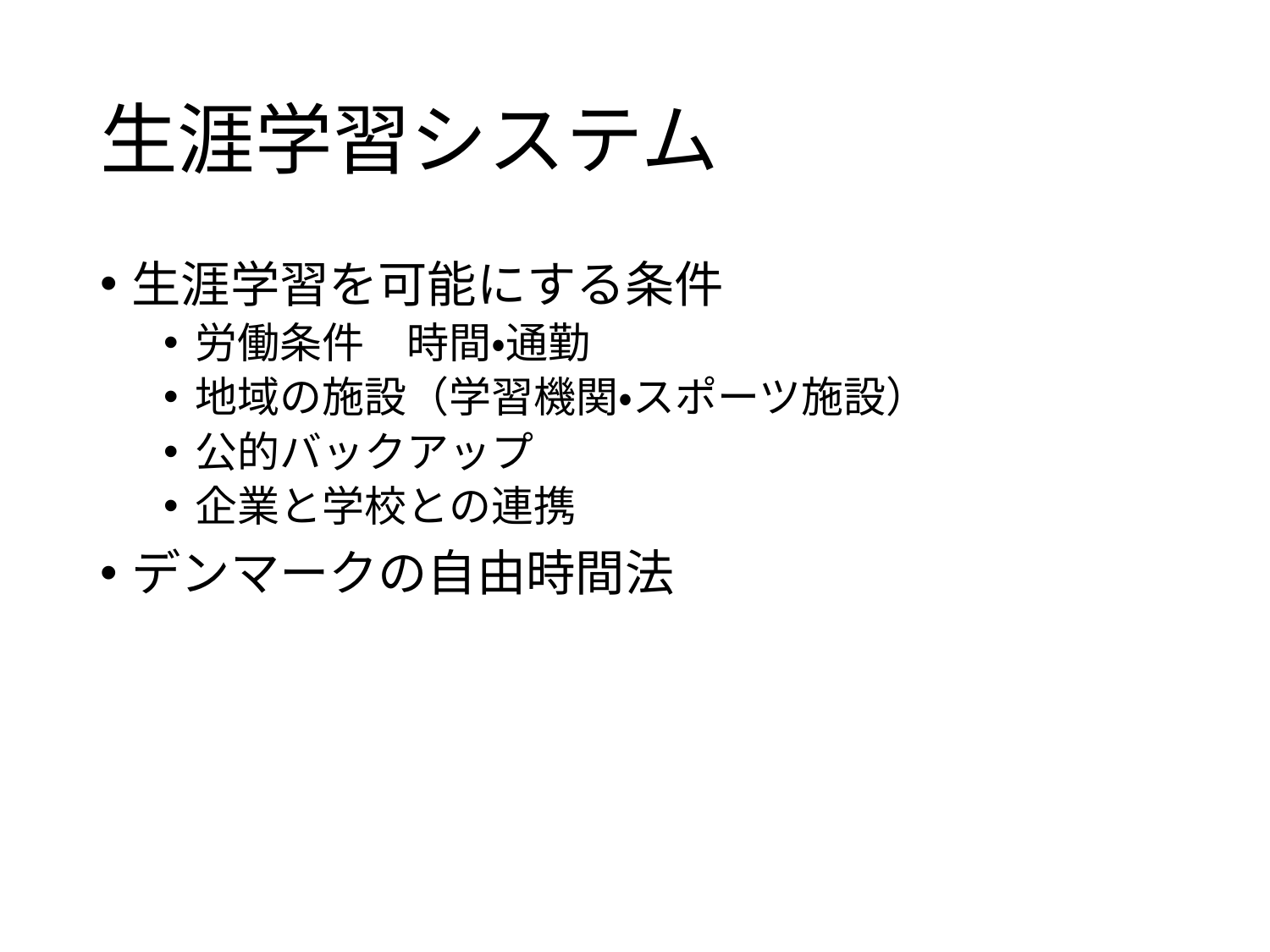

# 生涯学習システム
生涯学習を可能にする条件
労働条件　時間・通勤
地域の施設（学習機関・スポーツ施設）
公的バックアップ
企業と学校との連携
デンマークの自由時間法